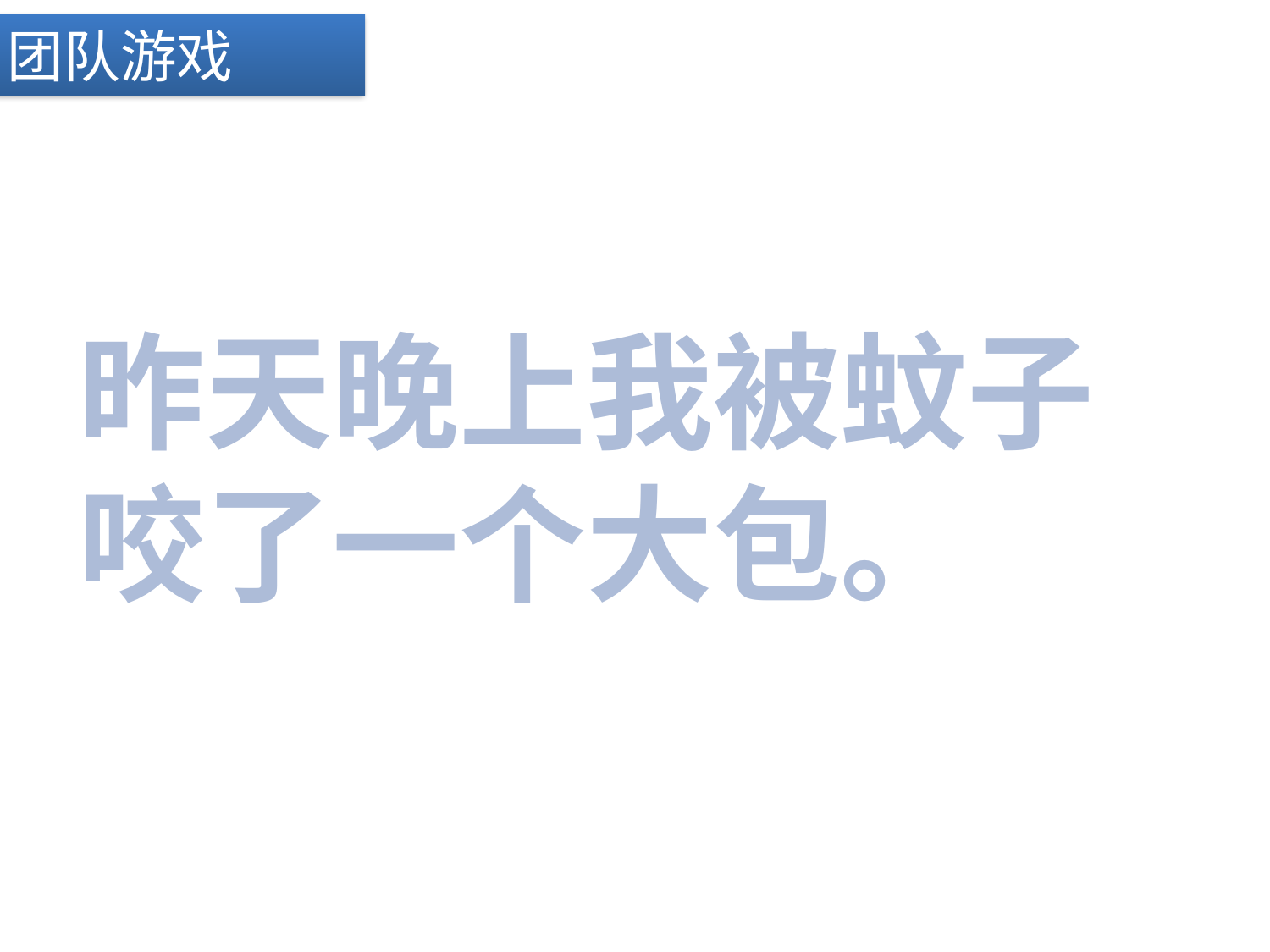

团队游戏
昨天晚上我被蚊子咬了一个大包。
第  36 / 40 页